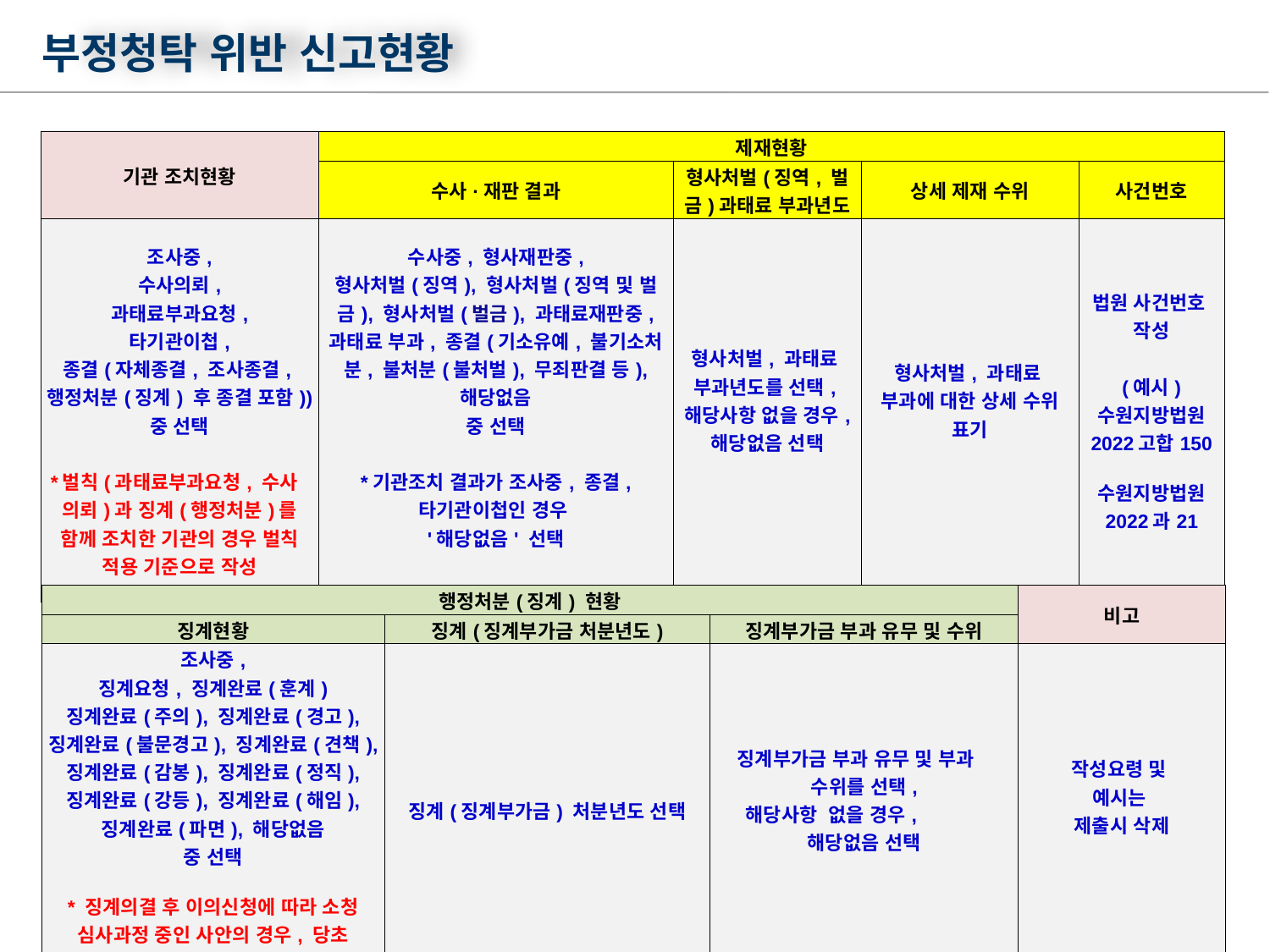

부정청탁 위반 신고현황
| 기관 조치현황 | 제재현황 |  |  |  |
| --- | --- | --- | --- | --- |
|  | 수사·재판 결과 | 형사처벌(징역, 벌금)과태료 부과년도 | 상세 제재 수위 | 사건번호 |
| 조사중, 수사의뢰, 과태료부과요청, 타기관이첩, 종결(자체종결, 조사종결, 행정처분(징계) 후 종결 포함)) 중 선택 \*벌칙(과태료부과요청, 수사 의뢰)과 징계(행정처분)를 함께 조치한 기관의 경우 벌칙 적용 기준으로 작성 | 수사중, 형사재판중, 형사처벌(징역), 형사처벌(징역 및 벌금), 형사처벌(벌금), 과태료재판중, 과태료 부과, 종결(기소유예, 불기소처분, 불처분(불처벌), 무죄판결 등), 해당없음 중 선택 \*기관조치 결과가 조사중, 종결, 타기관이첩인 경우 '해당없음' 선택 | 형사처벌, 과태료 부과년도를 선택, 해당사항 없을 경우, 해당없음 선택 | 형사처벌, 과태료 부과에 대한 상세 수위 표기 | 법원 사건번호 작성 (예시) 수원지방법원 2022고합150 수원지방법원 2022과21 |
| 행정처분(징계) 현황 |  |  | 비고 |
| --- | --- | --- | --- |
| 징계현황 | 징계(징계부가금 처분년도) | 징계부가금 부과 유무 및 수위 |  |
| 조사중, 징계요청, 징계완료(훈계) 징계완료(주의), 징계완료(경고), 징계완료(불문경고), 징계완료(견책), 징계완료(감봉), 징계완료(정직), 징계완료(강등), 징계완료(해임), 징계완료(파면), 해당없음 중 선택 \* 징계의결 후 이의신청에 따라 소청 심사과정 중인 사안의 경우, 당초 징계의결 수위를 기준으로 작성 | 징계(징계부가금) 처분년도 선택 | 징계부가금 부과 유무 및 부과 수위를 선택, 해당사항 없을 경우, 해당없음 선택 | 작성요령 및 예시는 제출시 삭제 |